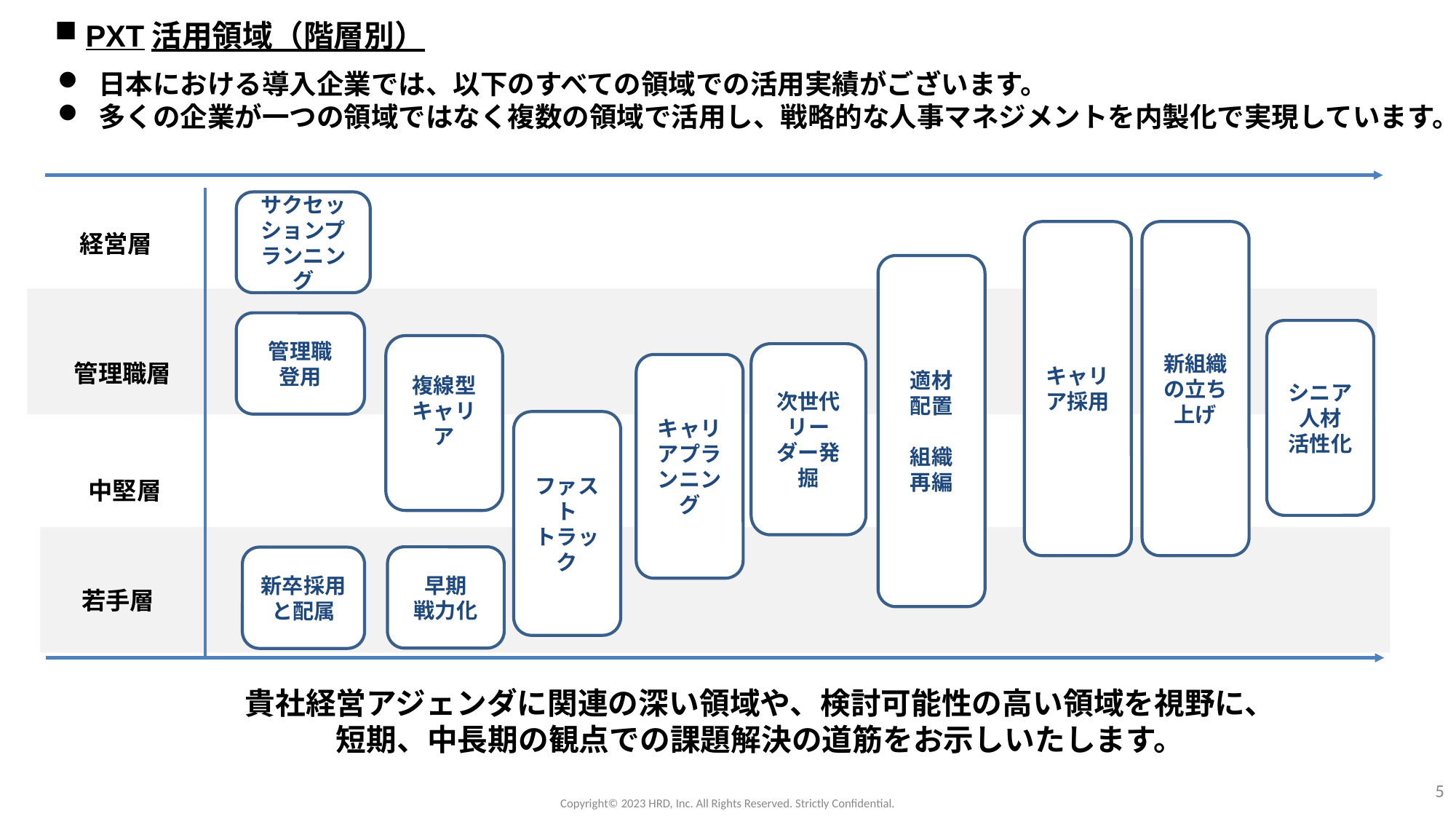

PXT活用領域（階層別）
日本における導入企業では、以下のすべての領域での活用実績がございます。
多くの企業が一つの領域ではなく複数の領域で活用し、戦略的な人事マネジメントを内製化で実現しています。
経営層

サクセッションプランニング
キャリア採用
新組織の立ち上げ
適材
配置

組織
再編
管理職
登用
シニア人材
活性化
複線型キャリア

次世代リーダー発掘
管理職層
キャリアプランニング
ファスト
トラック
中堅層
早期
戦力化
新卒採用
と配属
若手層
貴社経営アジェンダに関連の深い領域や、検討可能性の高い領域を視野に、
短期、中長期の観点での課題解決の道筋をお示しいたします。
5
Copyright©️ 2023 HRD, Inc. All Rights Reserved. Strictly Confidential.